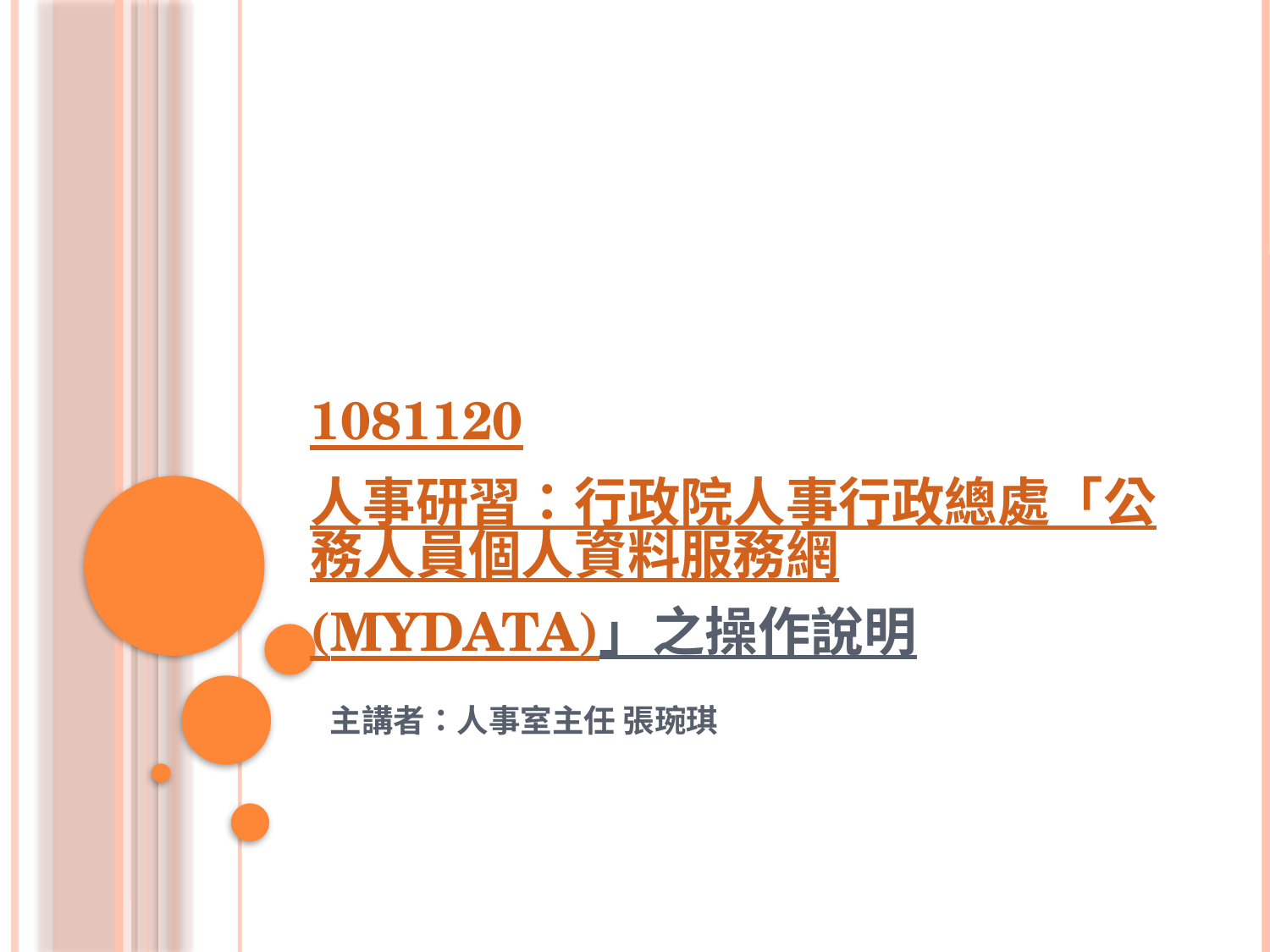

# 1081120人事研習：行政院人事行政總處「公務人員個人資料服務網(MyData)」之操作說明
主講者：人事室主任 張琬琪